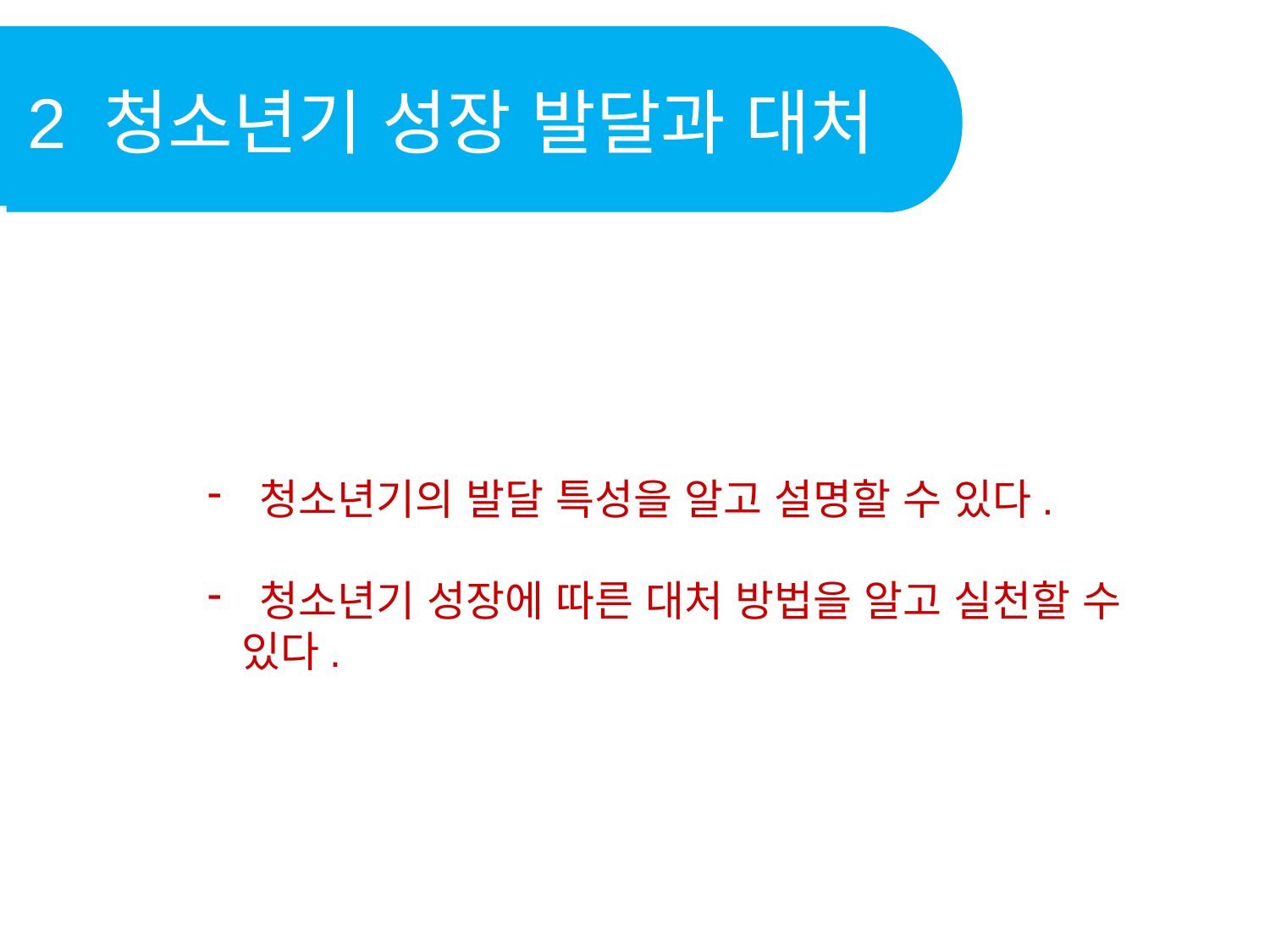

2 청소년기 성장 발달과 대처

 청소년기의 발달 특성을 알고 설명할 수 있다.

 청소년기 성장에 따른 대처 방법을 알고 실천할 수
  있다.